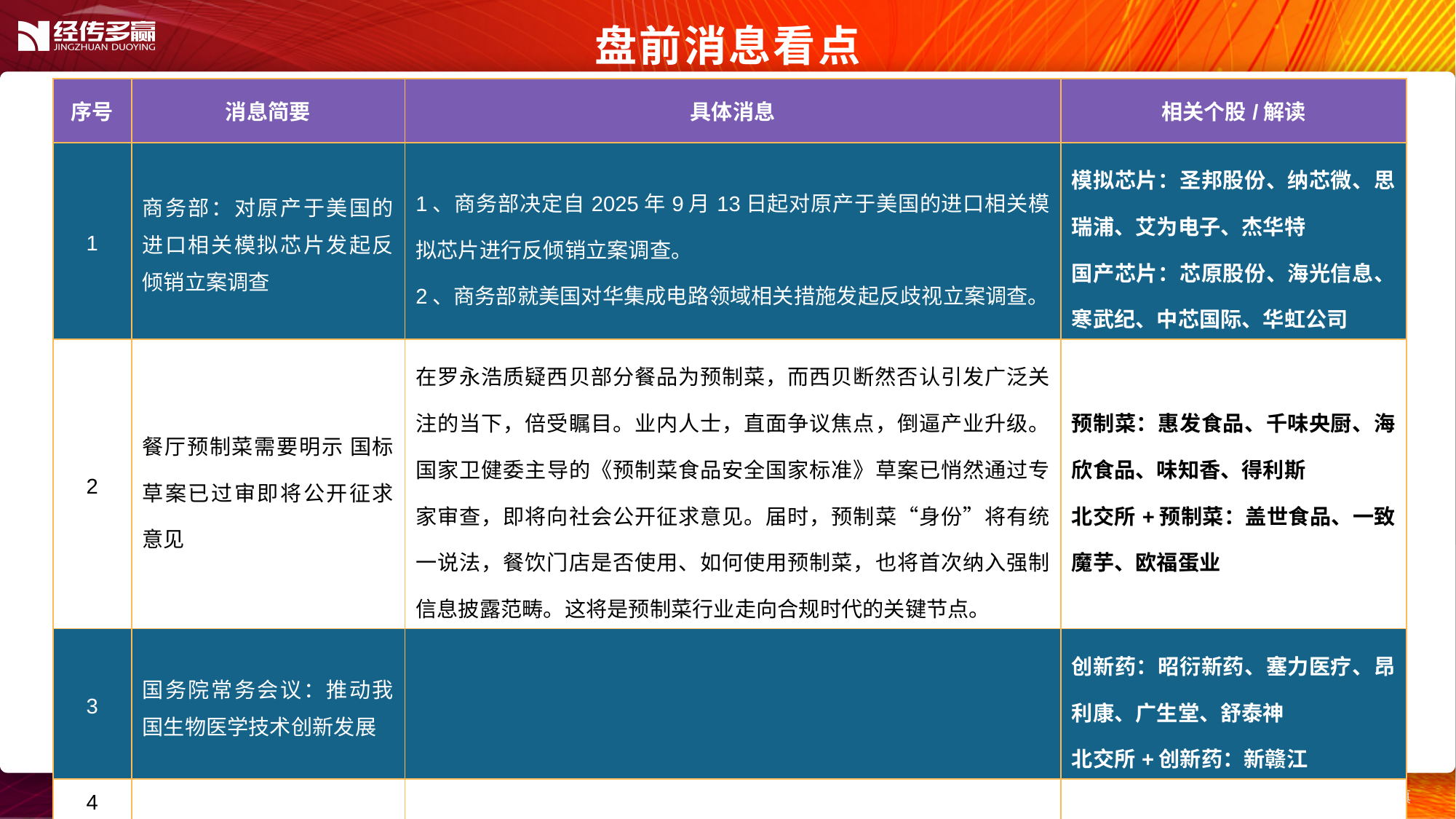

盘前消息看点
| 序号 | 消息简要 | 具体消息 | 相关个股/解读 |
| --- | --- | --- | --- |
| 1 | 商务部：对原产于美国的进口相关模拟芯片发起反倾销立案调查 | 1、商务部决定自2025年9月13日起对原产于美国的进口相关模拟芯片进行反倾销立案调查。 2、商务部就美国对华集成电路领域相关措施发起反歧视立案调查。 | 模拟芯片：圣邦股份、纳芯微、思瑞浦、艾为电子、杰华特 国产芯片：芯原股份、海光信息、寒武纪、中芯国际、华虹公司 |
| 2 | 餐厅预制菜需要明示 国标草案已过审即将公开征求意见 | 在罗永浩质疑西贝部分餐品为预制菜，而西贝断然否认引发广泛关注的当下，倍受瞩目。业内人士，直面争议焦点，倒逼产业升级。国家卫健委主导的《预制菜食品安全国家标准》草案已悄然通过专家审查，即将向社会公开征求意见。届时，预制菜“身份”将有统一说法，餐饮门店是否使用、如何使用预制菜，也将首次纳入强制信息披露范畴。这将是预制菜行业走向合规时代的关键节点。 | 预制菜：惠发食品、千味央厨、海欣食品、味知香、得利斯 北交所+预制菜：盖世食品、一致魔芋、欧福蛋业 |
| 3 | 国务院常务会议：推动我国生物医学技术创新发展 |  | 创新药：昭衍新药、塞力医疗、昂利康、广生堂、舒泰神 北交所+创新药：新赣江 |
| 4 |  |  |  |
| 5 |  |  |  |